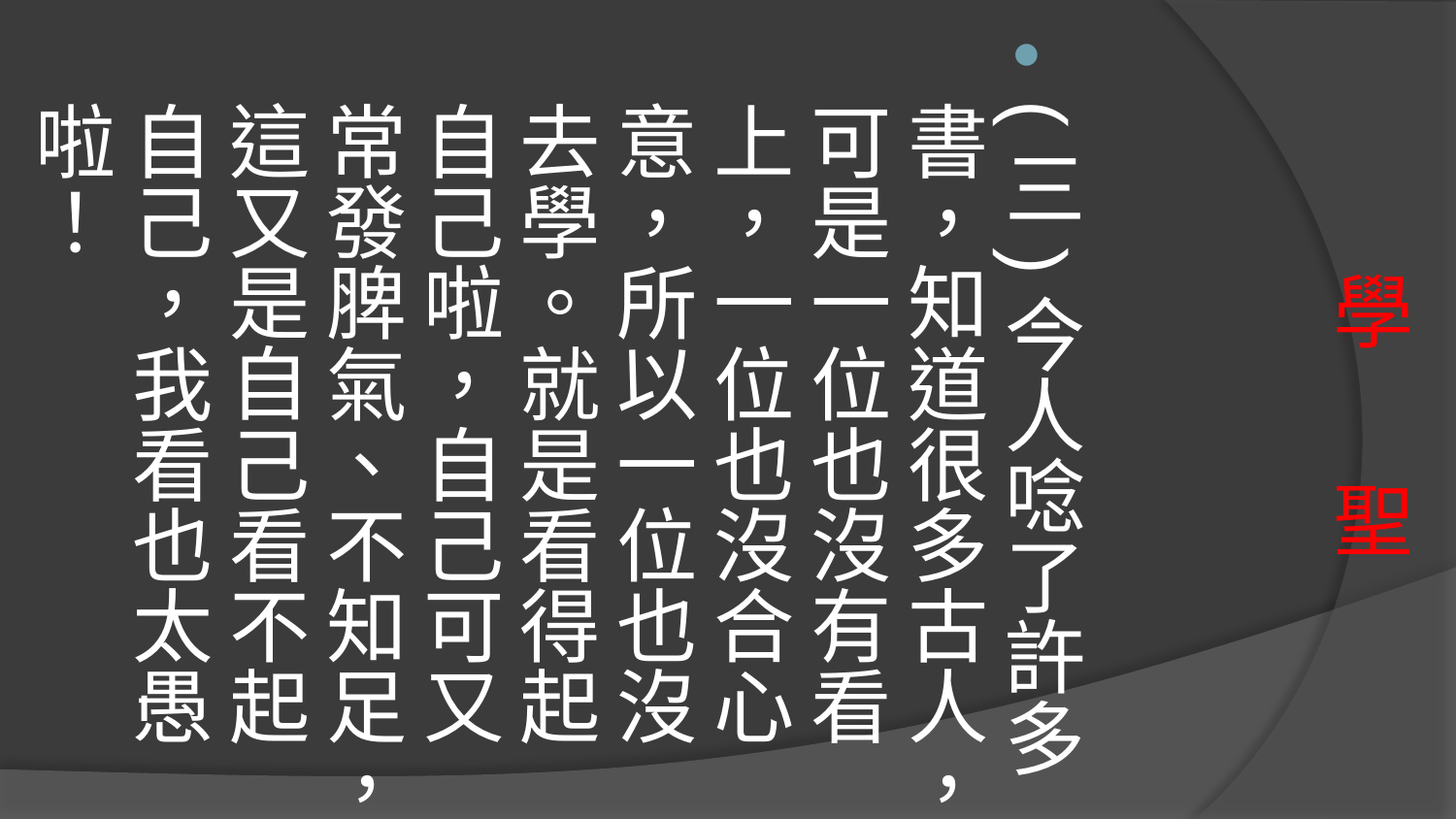

(三)今人唸了許多書，知道很多古人，可是一位也沒有看上，一位也沒合心意，所以一位也沒去學。就是看得起自己啦，自己可又常發脾氣、不知足，這又是自己看不起自己，我看也太愚啦！
# 學       聖